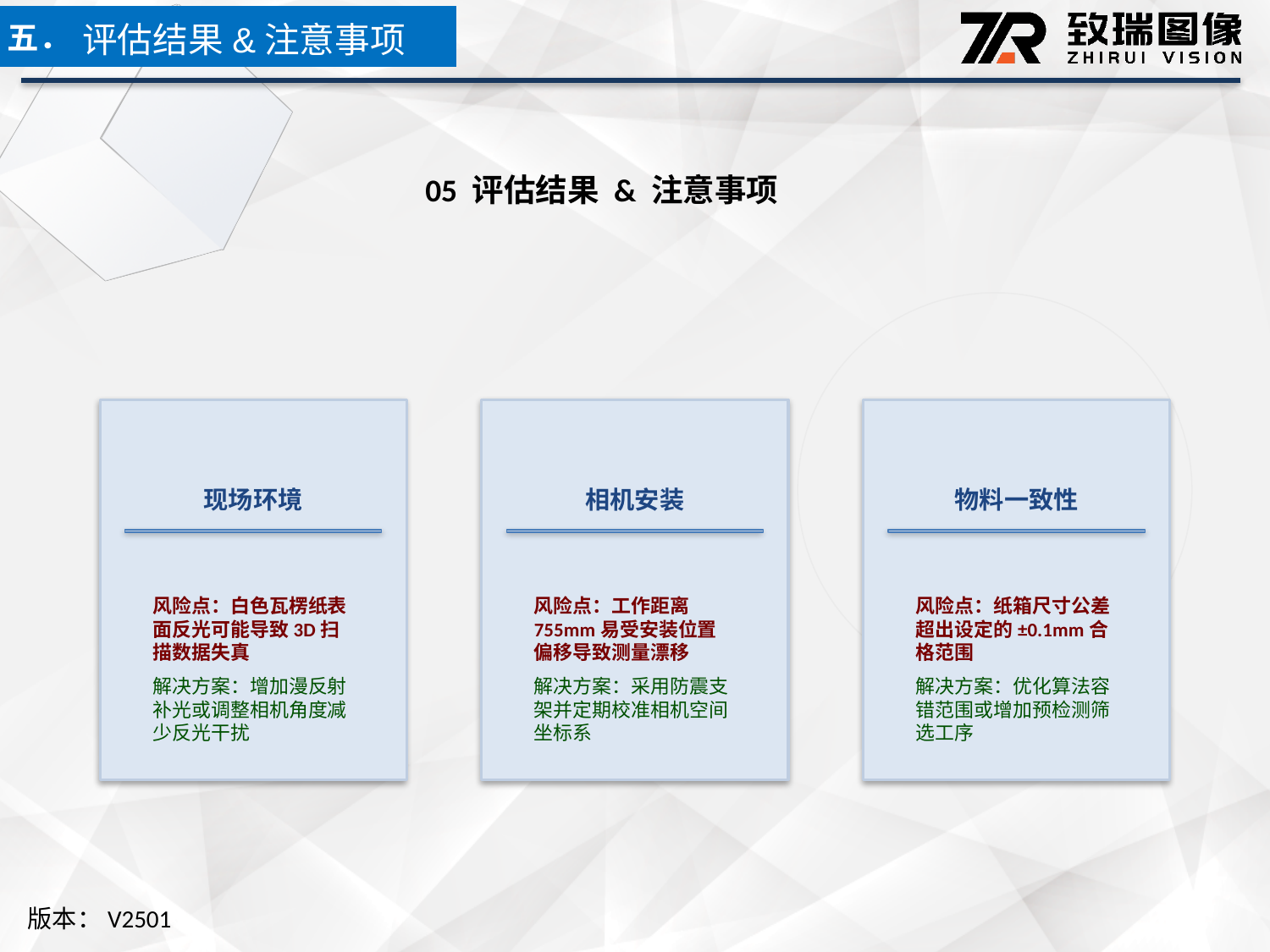

五．
评估结果&注意事项

05 评估结果 & 注意事项

现场环境

相机安装

物料一致性

风险点：白色瓦楞纸表面反光可能导致3D扫描数据失真
解决方案：增加漫反射补光或调整相机角度减少反光干扰

风险点：工作距离755mm易受安装位置偏移导致测量漂移
解决方案：采用防震支架并定期校准相机空间坐标系

风险点：纸箱尺寸公差超出设定的±0.1mm合格范围
解决方案：优化算法容错范围或增加预检测筛选工序